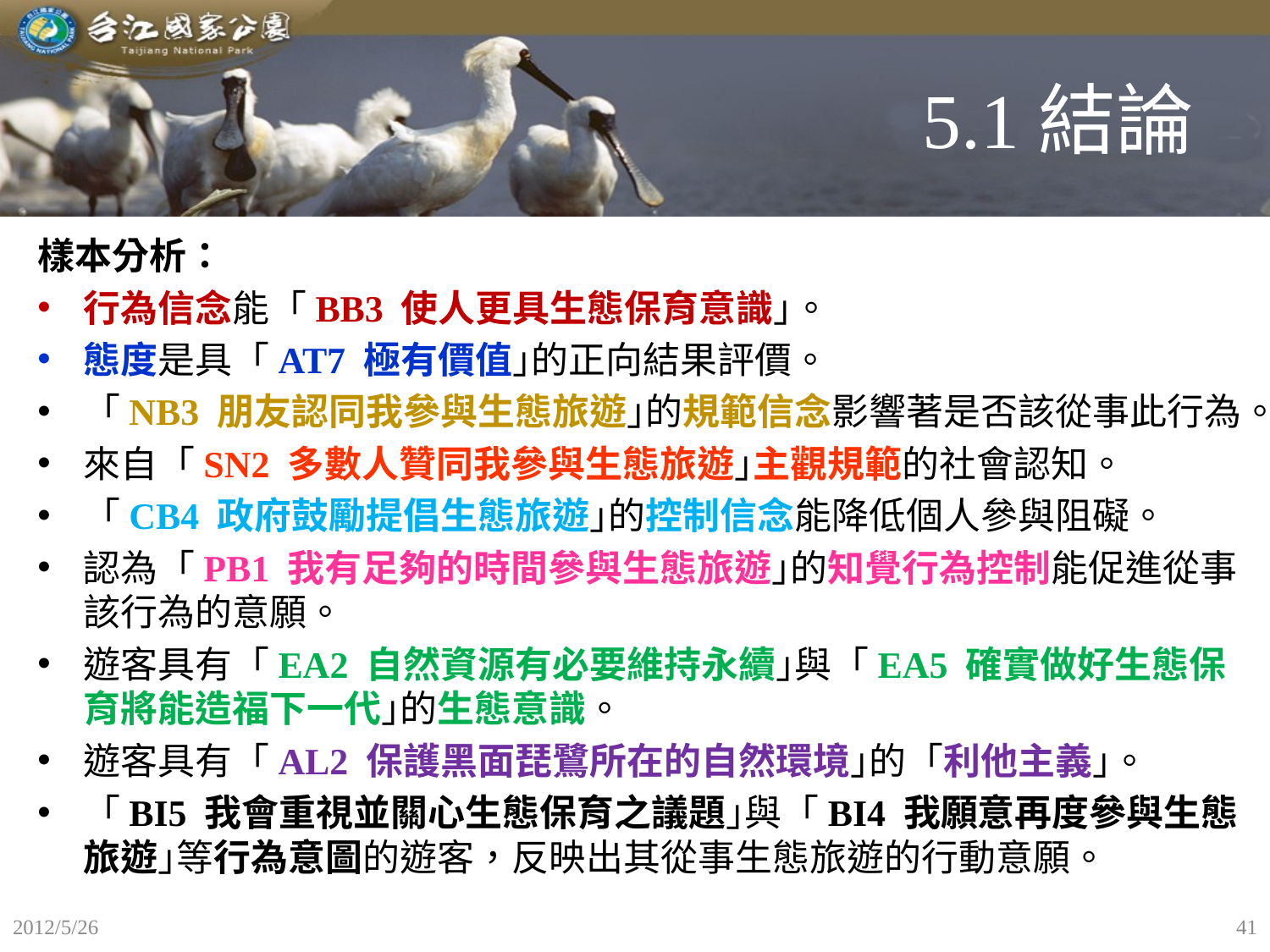

# 5.1結論
樣本分析：
行為信念能「BB3 使人更具生態保育意識｣。
態度是具「AT7 極有價值｣的正向結果評價。
「NB3 朋友認同我參與生態旅遊｣的規範信念影響著是否該從事此行為。
來自「SN2 多數人贊同我參與生態旅遊｣主觀規範的社會認知。
「CB4 政府鼓勵提倡生態旅遊｣的控制信念能降低個人參與阻礙。
認為「PB1 我有足夠的時間參與生態旅遊｣的知覺行為控制能促進從事該行為的意願。
遊客具有「EA2 自然資源有必要維持永續｣與「EA5 確實做好生態保育將能造福下一代｣的生態意識。
遊客具有「AL2 保護黑面琵鷺所在的自然環境｣的「利他主義｣。
「BI5 我會重視並關心生態保育之議題｣與「BI4 我願意再度參與生態旅遊｣等行為意圖的遊客，反映出其從事生態旅遊的行動意願。

2012/5/26
41